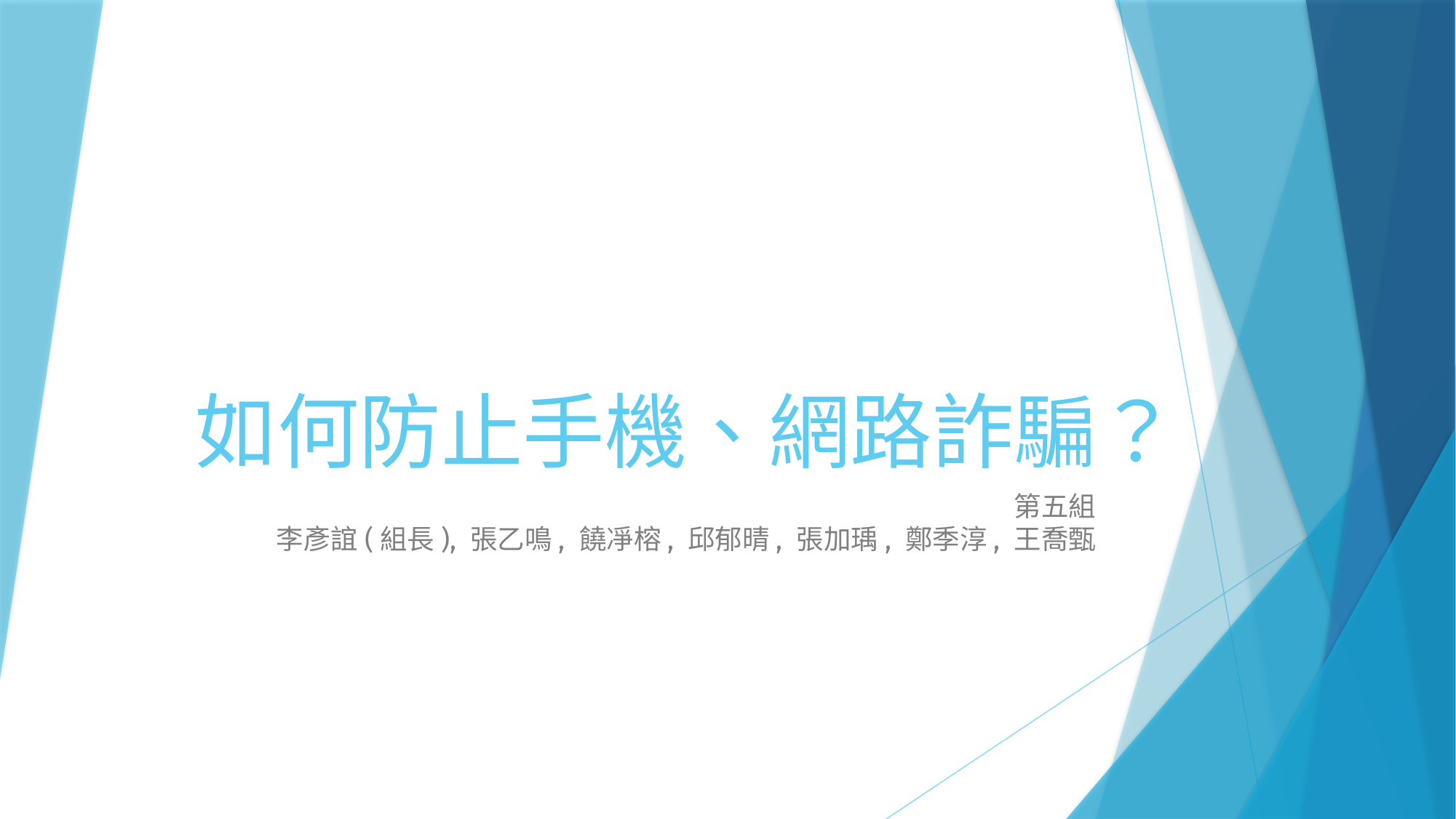

# 如何防止手機、網路詐騙？
第五組
李彥誼(組長), 張乙鳴, 饒凈榕, 邱郁晴, 張加瑀, 鄭季淳, 王喬甄